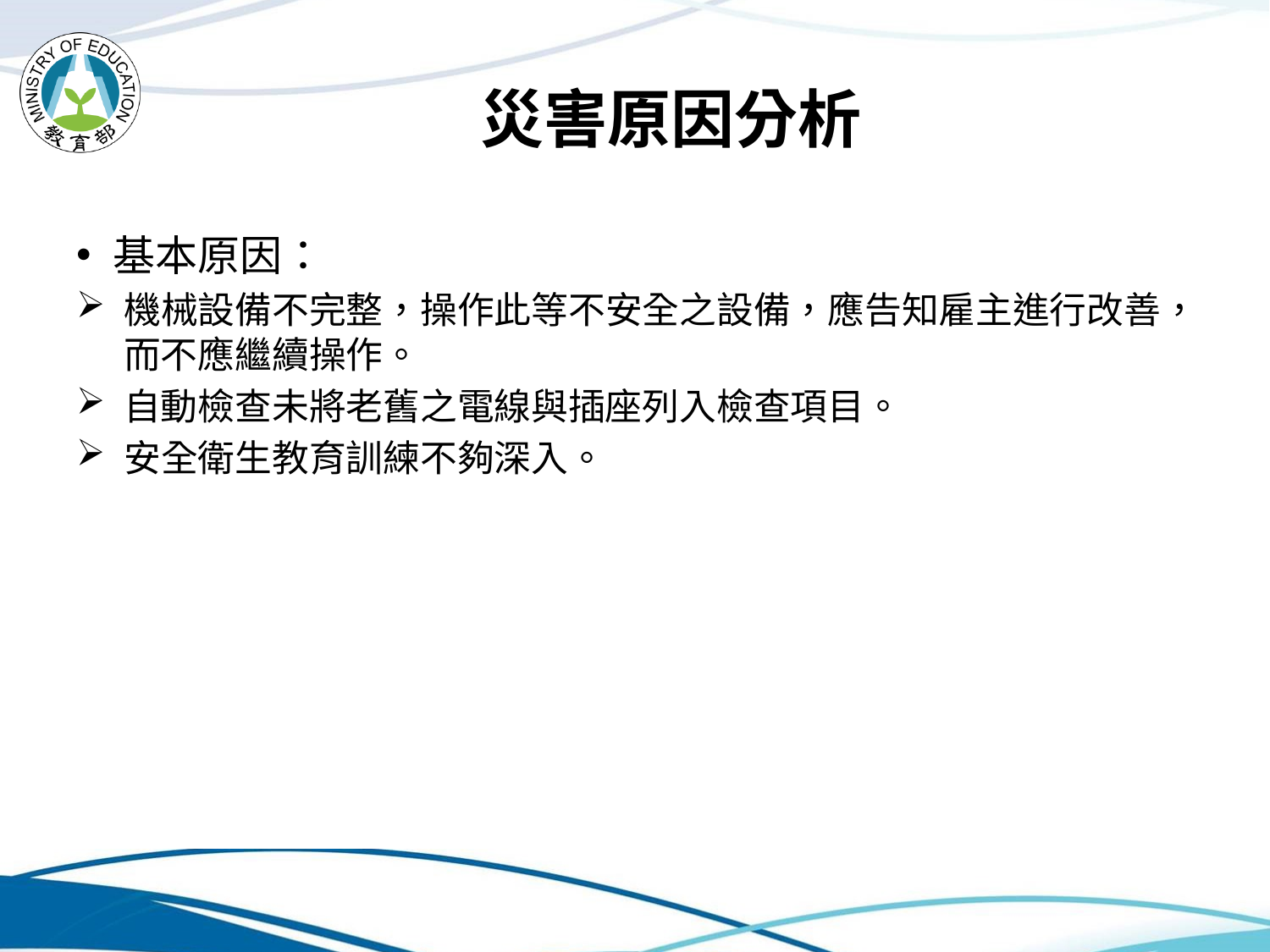

# 災害原因分析
基本原因：
機械設備不完整，操作此等不安全之設備，應告知雇主進行改善，而不應繼續操作。
自動檢查未將老舊之電線與插座列入檢查項目。
安全衛生教育訓練不夠深入。